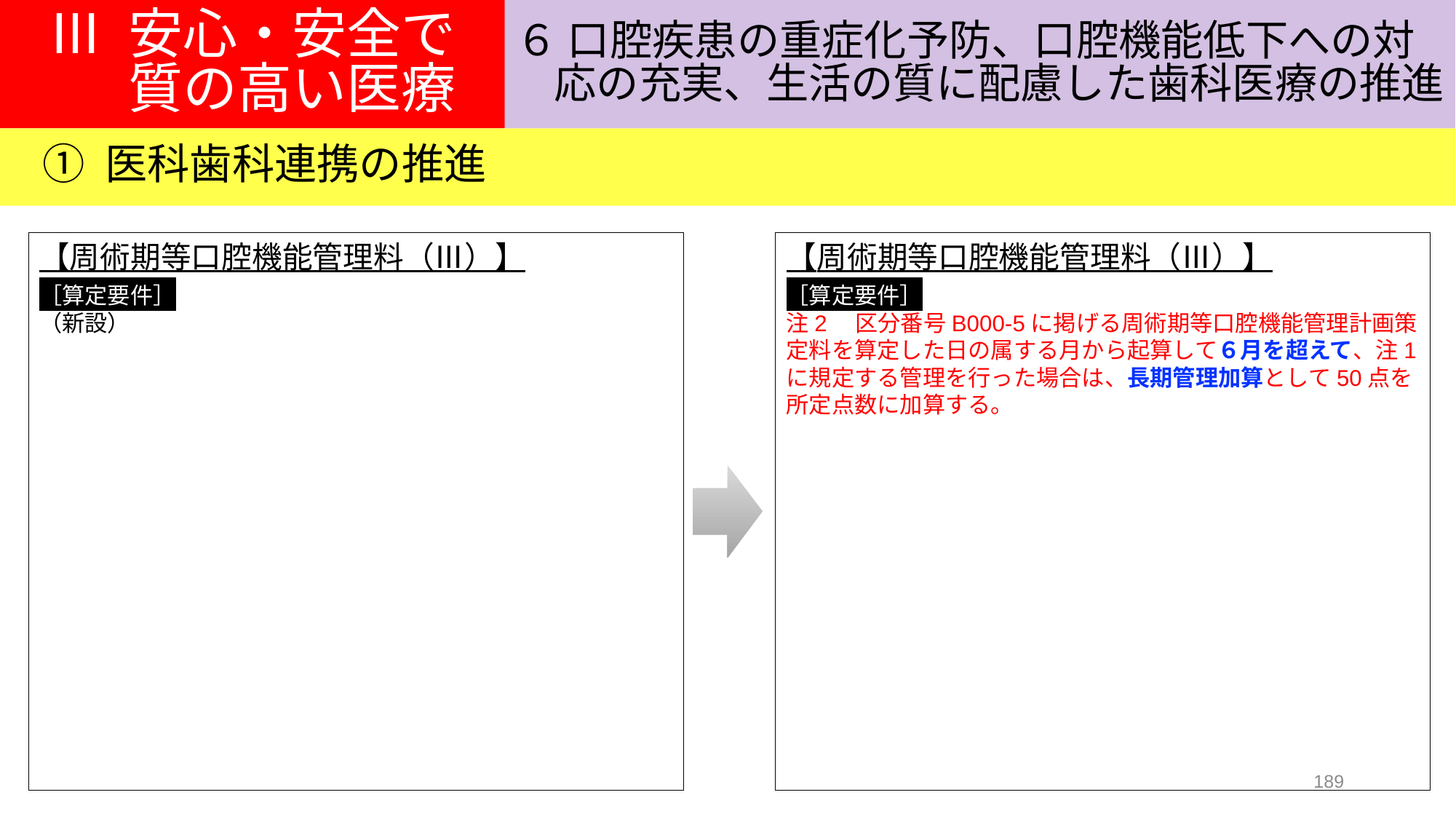

Ⅲ 安心・安全で
質の高い医療
６ 口腔疾患の重症化予防、口腔機能低下への対
応の充実、生活の質に配慮した歯科医療の推進
① 医科歯科連携の推進
【周術期等口腔機能管理料（Ⅲ）】

［算定要件］
注2　区分番号B000-5に掲げる周術期等口腔機能管理計画策定料を算定した日の属する月から起算して６月を超えて、注1に規定する管理を行った場合は、長期管理加算として50点を所定点数に加算する。

【周術期等口腔機能管理料（Ⅲ）】

［算定要件］
（新設）

189